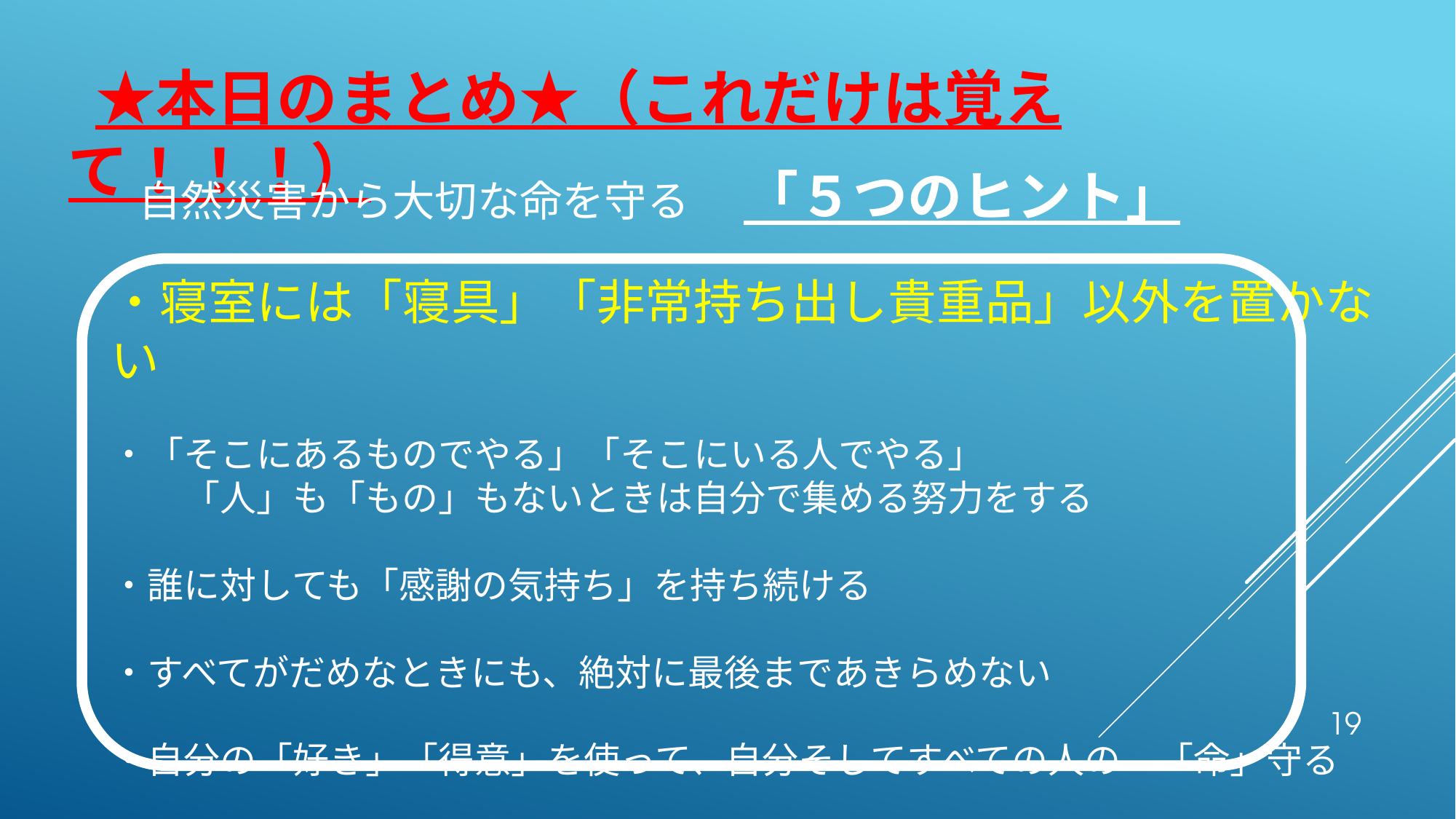

★本日のまとめ★（これだけは覚えて！！！）

　自然災害から大切な命を守る　「５つのヒント」

・寝室には「寝具」「非常持ち出し貴重品」以外を置かない

・「そこにあるものでやる」「そこにいる人でやる」
　　「人」も「もの」もないときは自分で集める努力をする

・誰に対しても「感謝の気持ち」を持ち続ける

・すべてがだめなときにも、絶対に最後まであきらめない

・自分の「好き」「得意」を使って、自分そしてすべての人の　「命」守る

19